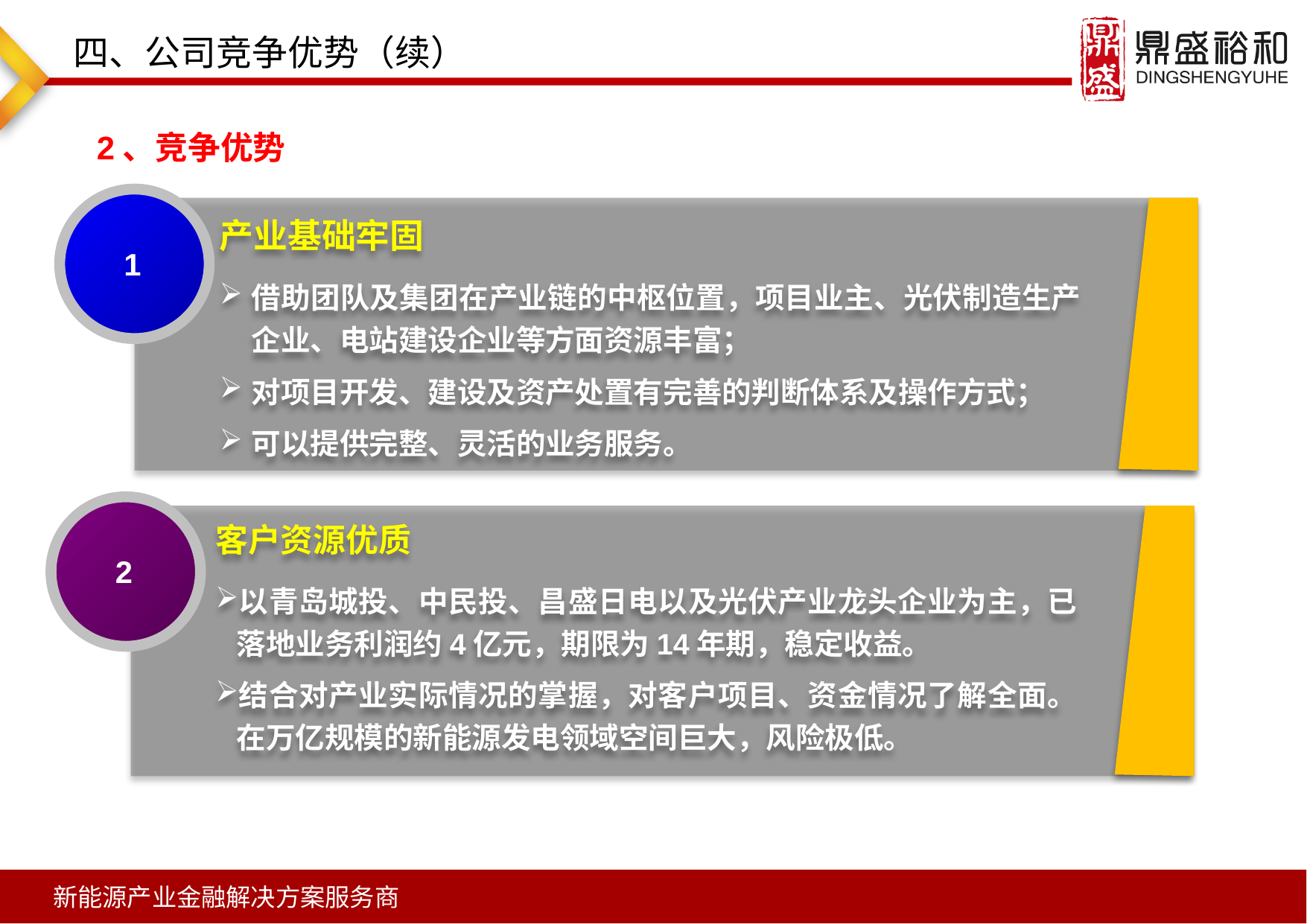

四、公司竞争优势（续）

2、竞争优势

1

产业基础牢固
借助团队及集团在产业链的中枢位置，项目业主、光伏制造生产企业、电站建设企业等方面资源丰富；
对项目开发、建设及资产处置有完善的判断体系及操作方式；
可以提供完整、灵活的业务服务。

2

客户资源优质
以青岛城投、中民投、昌盛日电以及光伏产业龙头企业为主，已落地业务利润约4亿元，期限为14年期，稳定收益。
结合对产业实际情况的掌握，对客户项目、资金情况了解全面。在万亿规模的新能源发电领域空间巨大，风险极低。